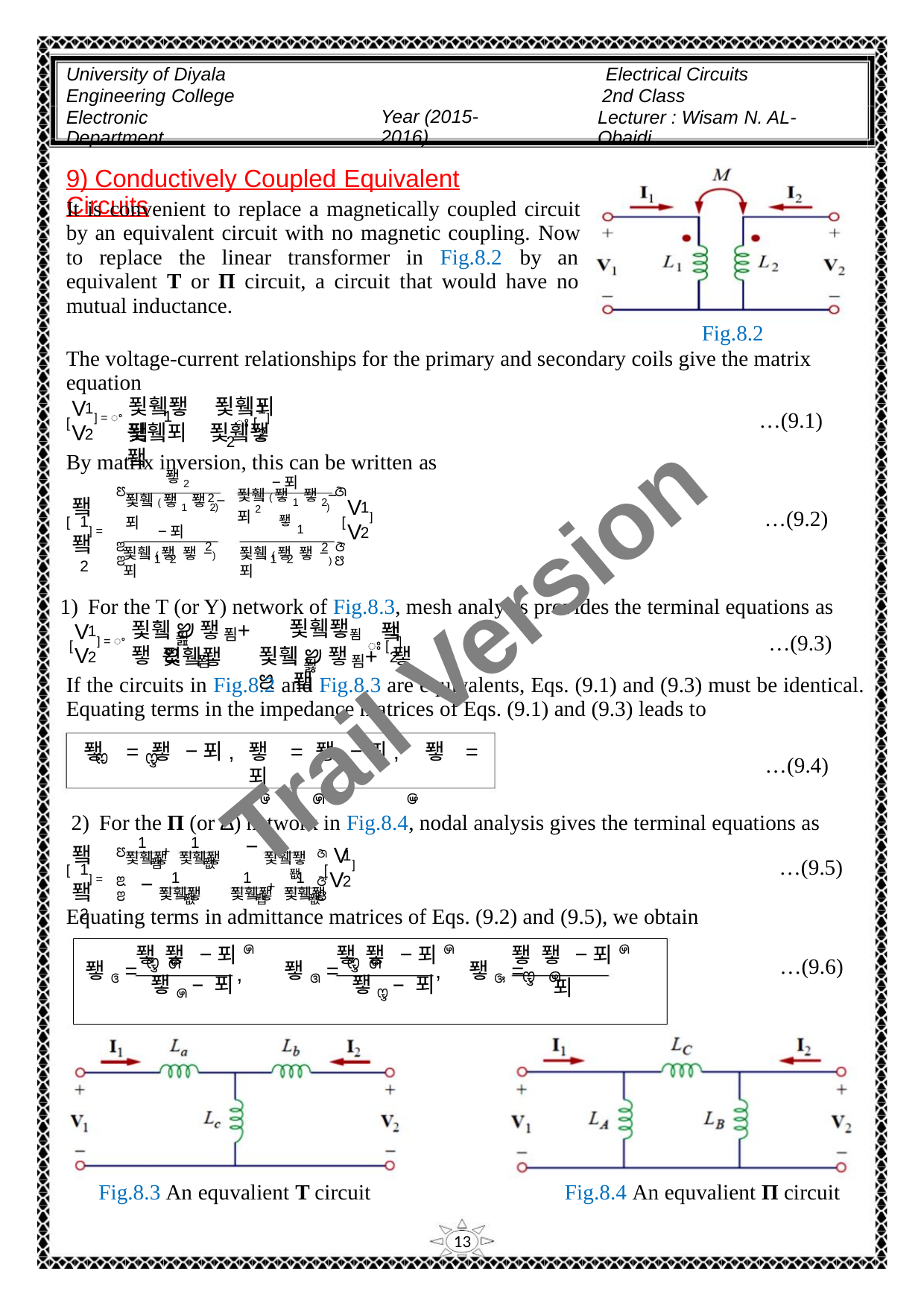

University of Diyala
Engineering College
Electronic Department
Electrical Circuits
2nd Class
Lecturer : Wisam N. AL-Obaidi
Year (2015-2016)
9) Conductively Coupled Equivalent Circuits
It is convenient to replace a magnetically coupled circuit
by an equivalent circuit with no magnetic coupling. Now
to replace the linear transformer in Fig.8.2 by an
equivalent T or Π circuit, a circuit that would have no
mutual inductance.
Fig.8.2
The voltage-current relationships for the primary and secondary coils give the matrix
equation
푗휔퐿 푗휔푀 퐼
V
1] = ꢀ
2
1]
2
1
…(9.1)
…(9.2)
[
ꢁ [
V
푗휔푀 푗휔퐿 퐼
2
By matrix inversion, this can be written as
퐿2
−푀
ꢄ
ꢇ
2
푗휔(퐿1퐿2− 푀2
퐼
1] =
퐼
2
V
V
푗휔(퐿1퐿2− 푀
)
)
1]
2
[
[
퐿1
−푀
ꢃ
ꢂ
2 ꢆ
)
2
푗휔(퐿 퐿 − 푀
푗휔(퐿 퐿 − 푀
)
1
2
1 2
ꢅ
Trail Version
Trail Version
Trail Version
Trail Version
Trail Version
Trail Version
Trail Version
Trail Version
Trail Version
Trail Version
Trail Version
Trail Version
Trail Version
1) For the T (or Y) network of Fig.8.3, mesh analysis provides the terminal equations as
푗휔ꢈ퐿 + 퐿 ꢉ
푗휔퐿푐
푗휔ꢈ퐿 + 퐿 ꢉ 퐼
V
V
퐼
푐
1] = ꢀ
2
1]
2
푎
…(9.3)
[
ꢁ [
푗휔퐿
푐
푐
푏
If the circuits in Fig.8.2 and Fig.8.3 are equivalents, Eqs. (9.1) and (9.3) must be identical.
Equating terms in the impedance matrices of Eqs. (9.1) and (9.3) leads to
퐿 = 퐿 − 푀,
퐿 = 퐿 − 푀, 퐿 = 푀
ꢌ ꢍ ꢎ
ꢊ
ꢋ
…(9.4)
2) For the Π (or ∆) network in Fig.8.4, nodal analysis gives the terminal equations as
1
1
− 1
퐼
1] =
퐼
2
ꢇ V
+
ꢄ
푗휔퐿
푗휔퐿
푗휔퐿
퐶
1]
2
…(9.5)
퐴
퐶
[
[
V
1
푗휔퐿
1
1
−
ꢃ
ꢂ
ꢆ
ꢅ
+
푗휔퐿
푗휔퐿
퐵
퐶
퐶
Equating terms in admittance matrices of Eqs. (9.2) and (9.5), we obtain
퐿 퐿 − 푀ꢍ
퐿 퐿 − 푀ꢍ
퐿 퐿 − 푀ꢍ
ꢋ ꢍ
ꢋ
ꢍ
ꢋ
ꢍ
…(9.6)
퐿ꢏ =
,
퐿ꢐ =
, 퐿ꢑ =
퐿ꢍ − 푀
퐿ꢋ − 푀
푀
Fig.8.3 An equvalient T circuit
Fig.8.4 An equvalient Π circuit
13